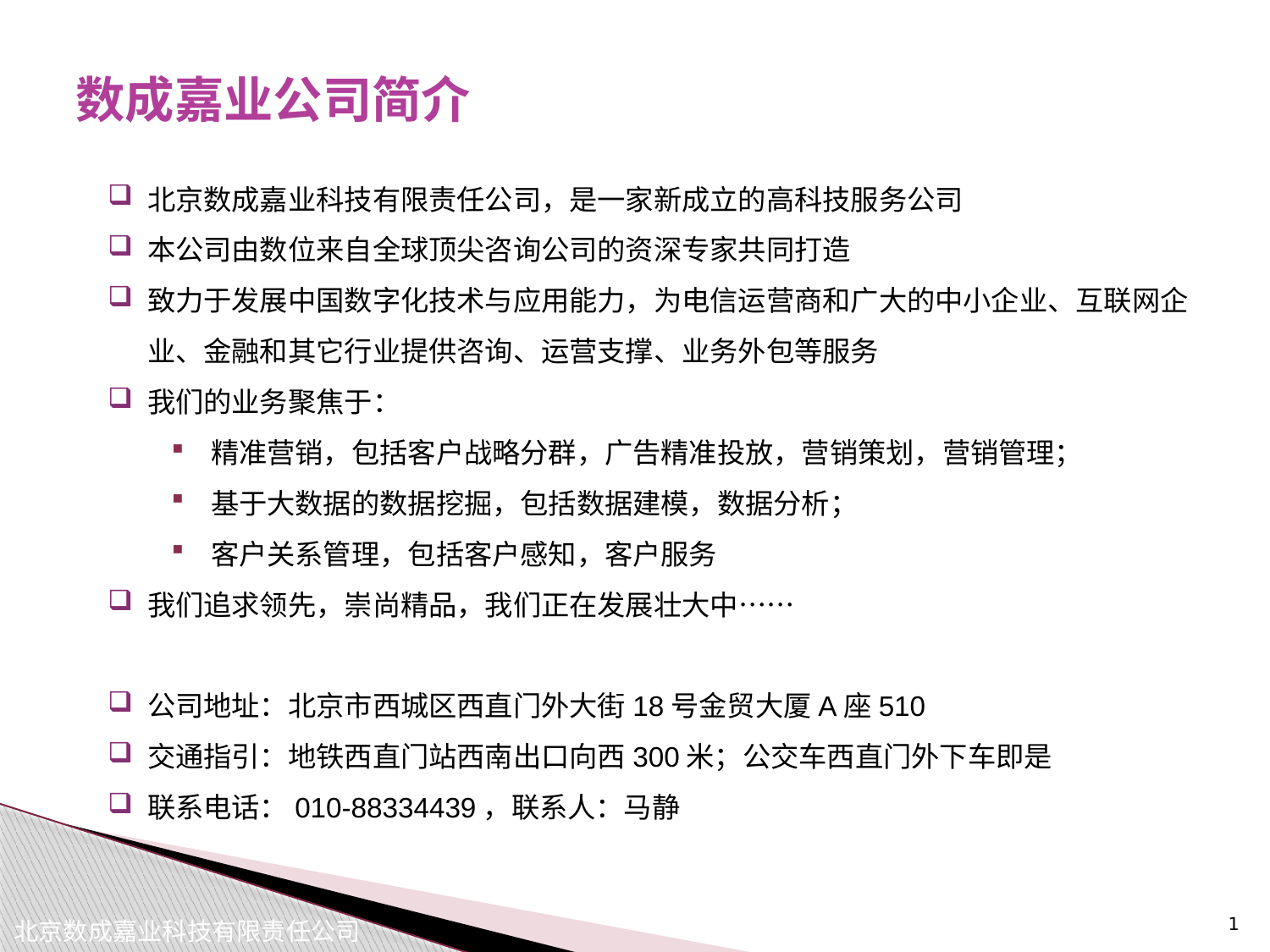

# 数成嘉业公司简介
北京数成嘉业科技有限责任公司，是一家新成立的高科技服务公司
本公司由数位来自全球顶尖咨询公司的资深专家共同打造
致力于发展中国数字化技术与应用能力，为电信运营商和广大的中小企业、互联网企业、金融和其它行业提供咨询、运营支撑、业务外包等服务
我们的业务聚焦于：
精准营销，包括客户战略分群，广告精准投放，营销策划，营销管理；
基于大数据的数据挖掘，包括数据建模，数据分析；
客户关系管理，包括客户感知，客户服务
我们追求领先，崇尚精品，我们正在发展壮大中……

公司地址：北京市西城区西直门外大街18号金贸大厦A座510
交通指引：地铁西直门站西南出口向西300米；公交车西直门外下车即是
联系电话：010-88334439，联系人：马静

1